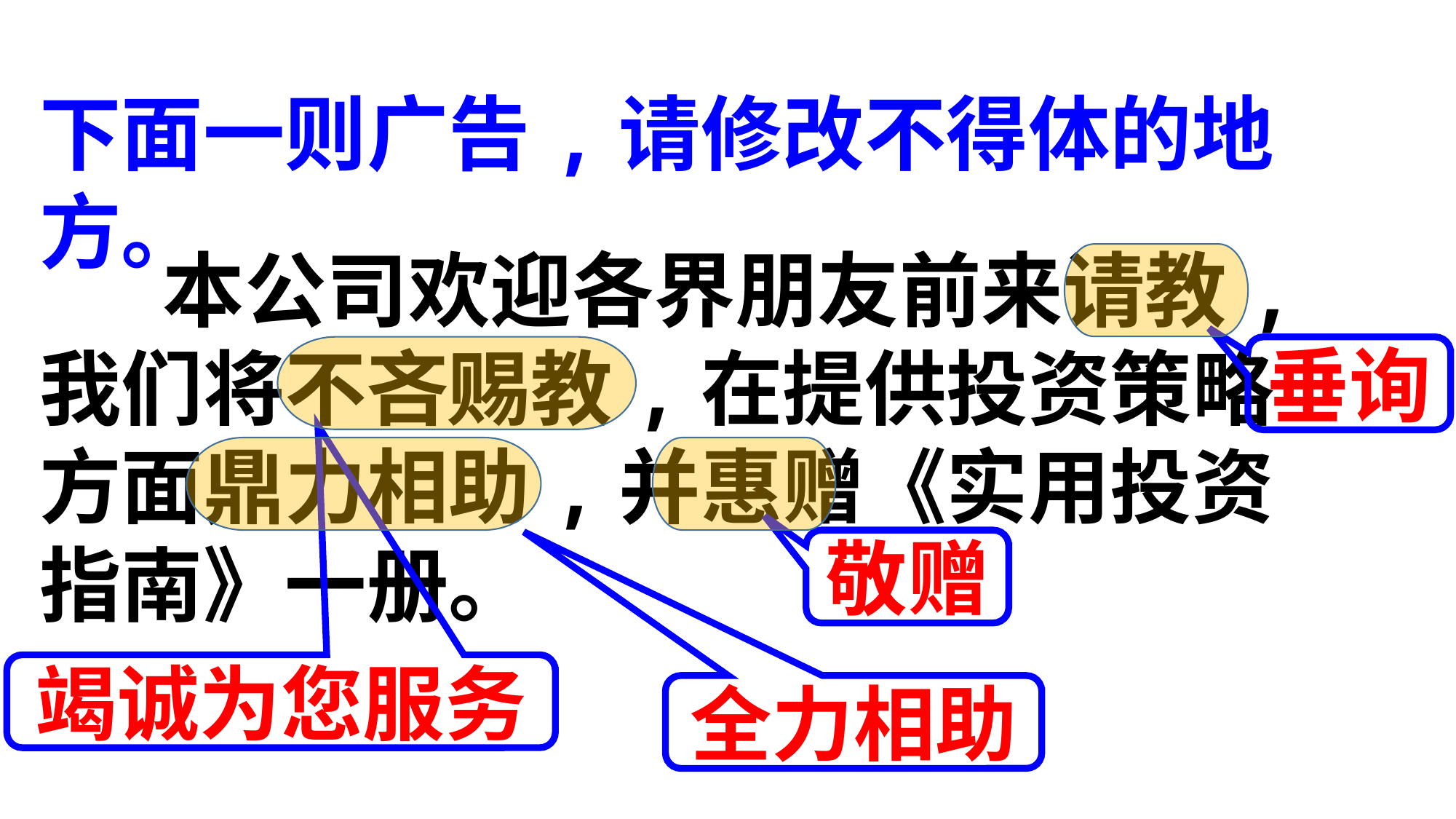

下面一则广告,请修改不得体的地方。
              本公司欢迎各界朋友前来请教,我们将不吝赐教,在提供投资策略方面鼎力相助,并惠赠《实用投资指南》一册。

垂询

敬赠
竭诚为您服务
全力相助